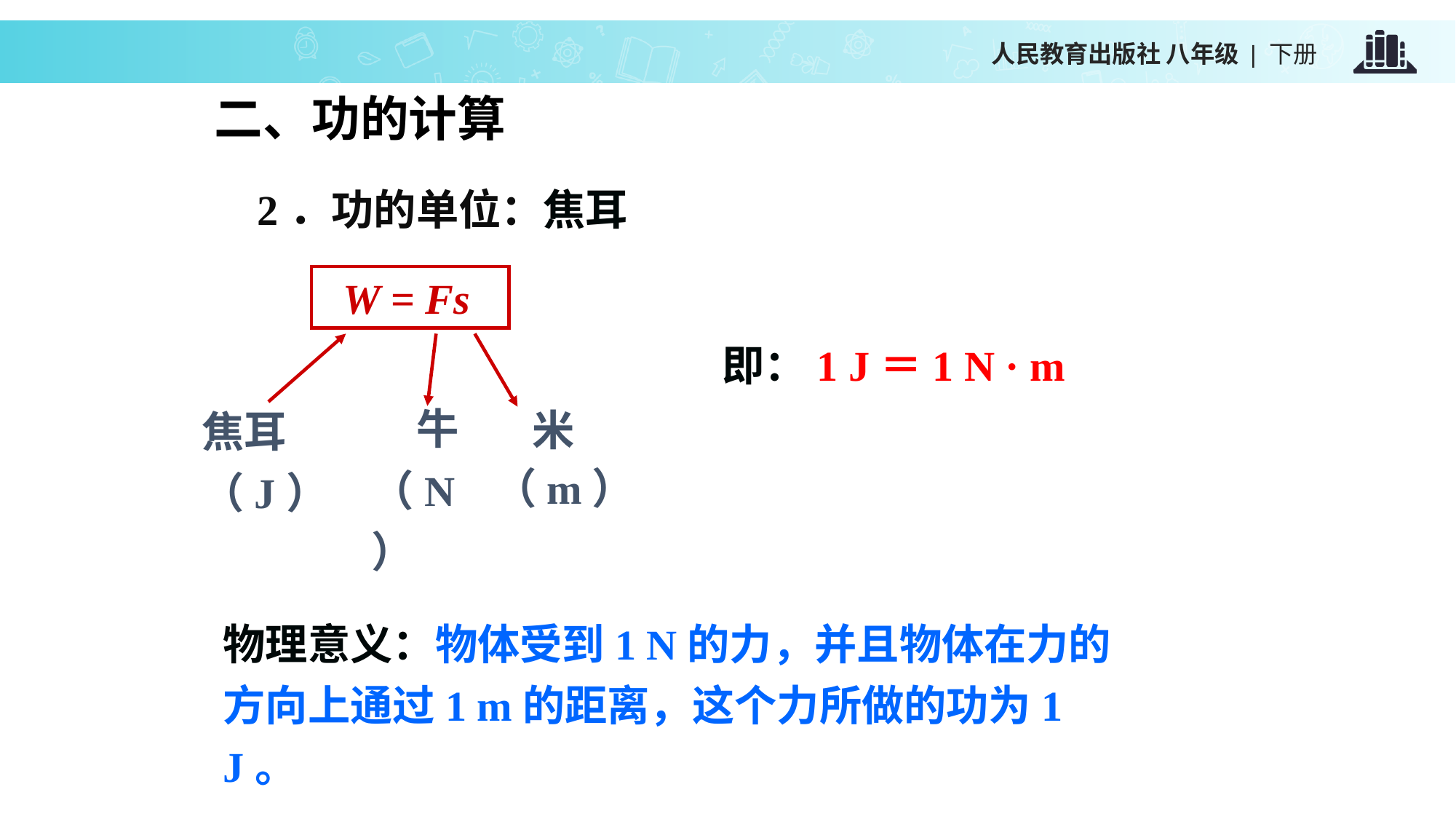

二、功的计算
2．功的单位：焦耳
  W = Fs

即：1 J＝1 N · m
   牛（N）
  米 （m）
焦耳（J）
物理意义：物体受到1 N的力，并且物体在力的方向上通过1 m的距离，这个力所做的功为1 J。